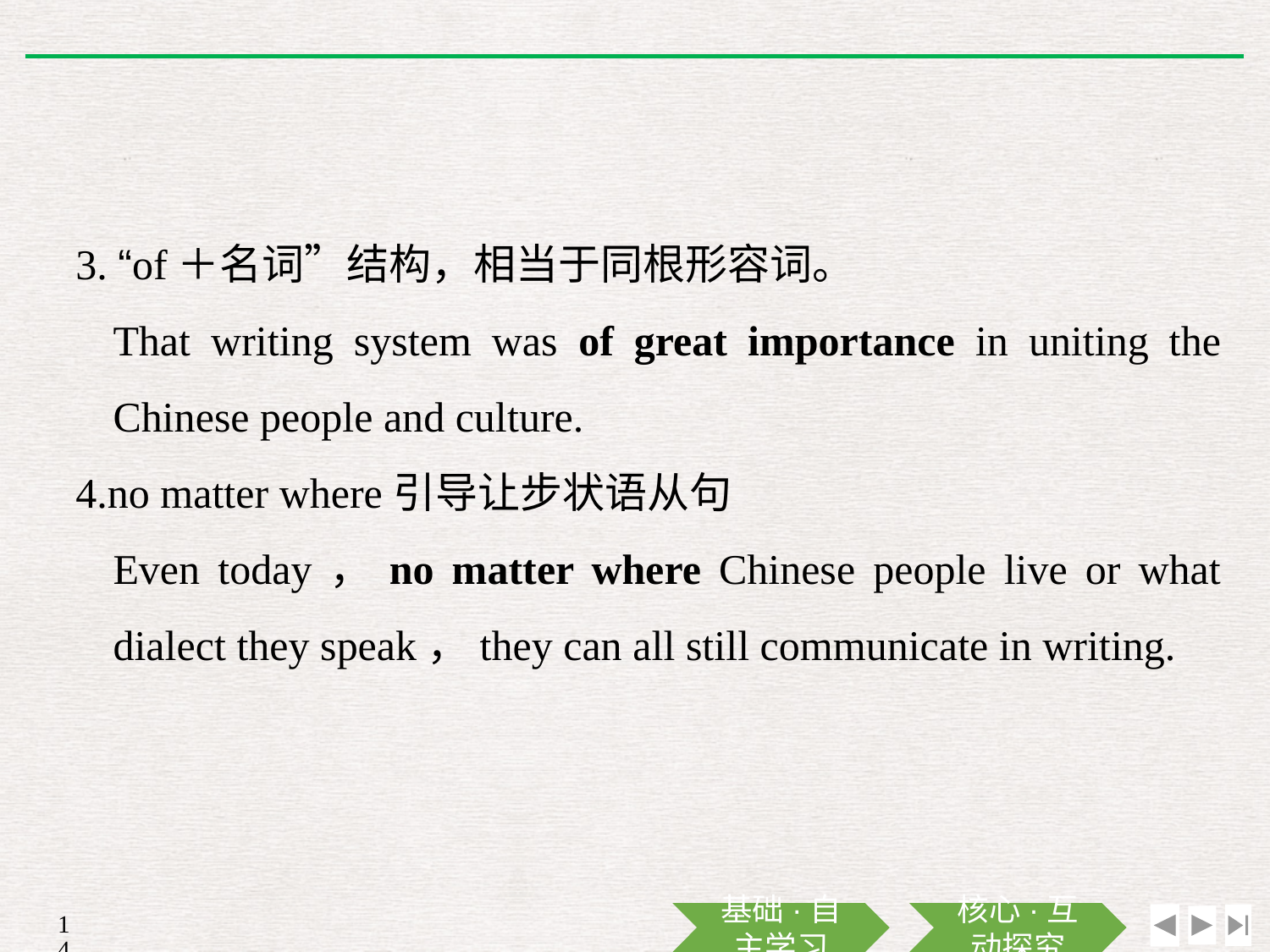

3. “of＋名词”结构，相当于同根形容词。
	That writing system was of great importance in uniting the Chinese people and culture.
4.no matter where引导让步状语从句
	Even today，no matter where Chinese people live or what dialect they speak，they can all still communicate in writing.